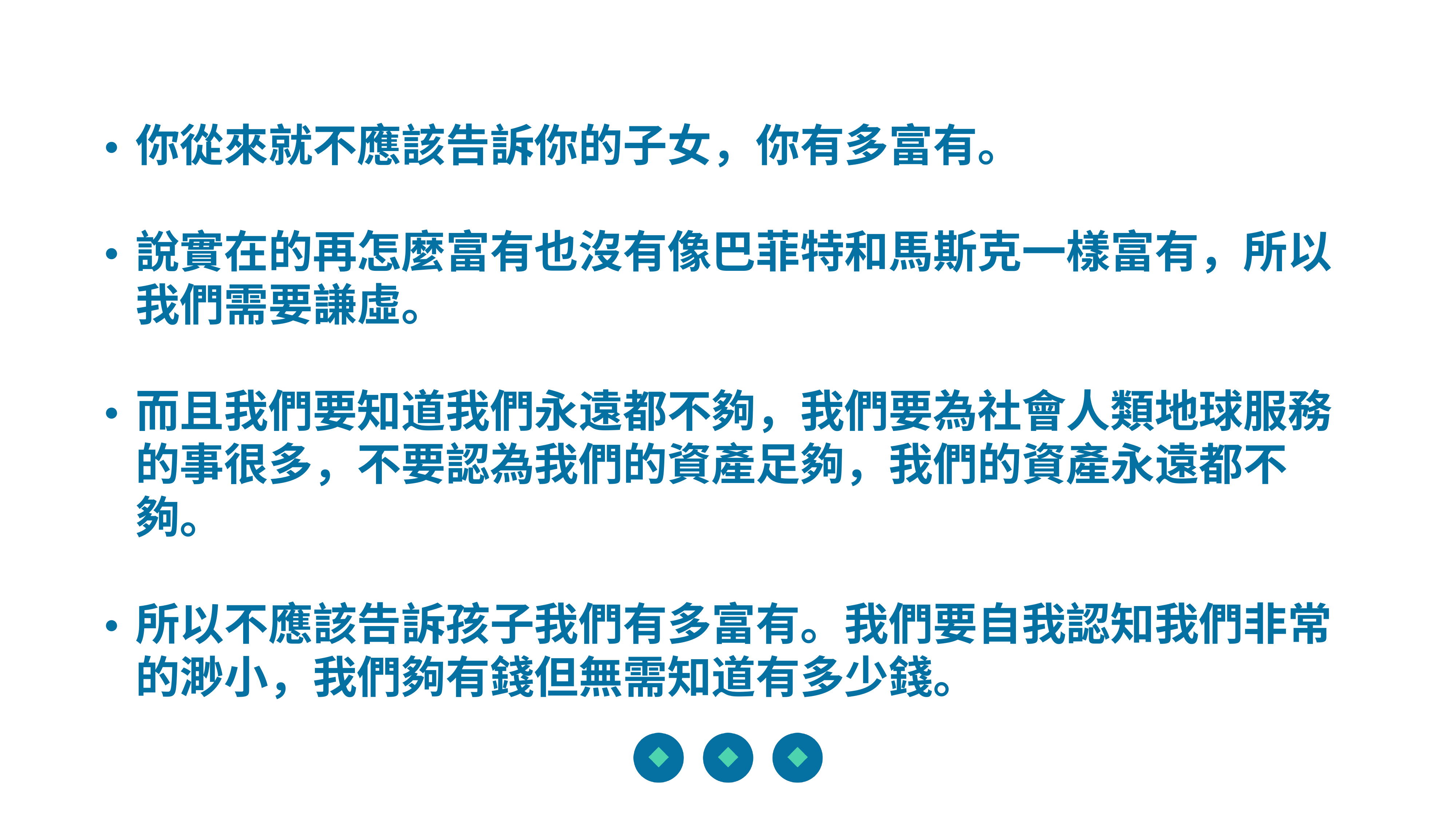

你從來就不應該告訴你的子女，你有多富有。

說實在的再怎麼富有也沒有像巴菲特和馬斯克一樣富有，所以我們需要謙虛。

而且我們要知道我們永遠都不夠，我們要為社會人類地球服務的事很多，不要認為我們的資產足夠，我們的資產永遠都不夠。

所以不應該告訴孩子我們有多富有。我們要自我認知我們非常的渺小，我們夠有錢但無需知道有多少錢。